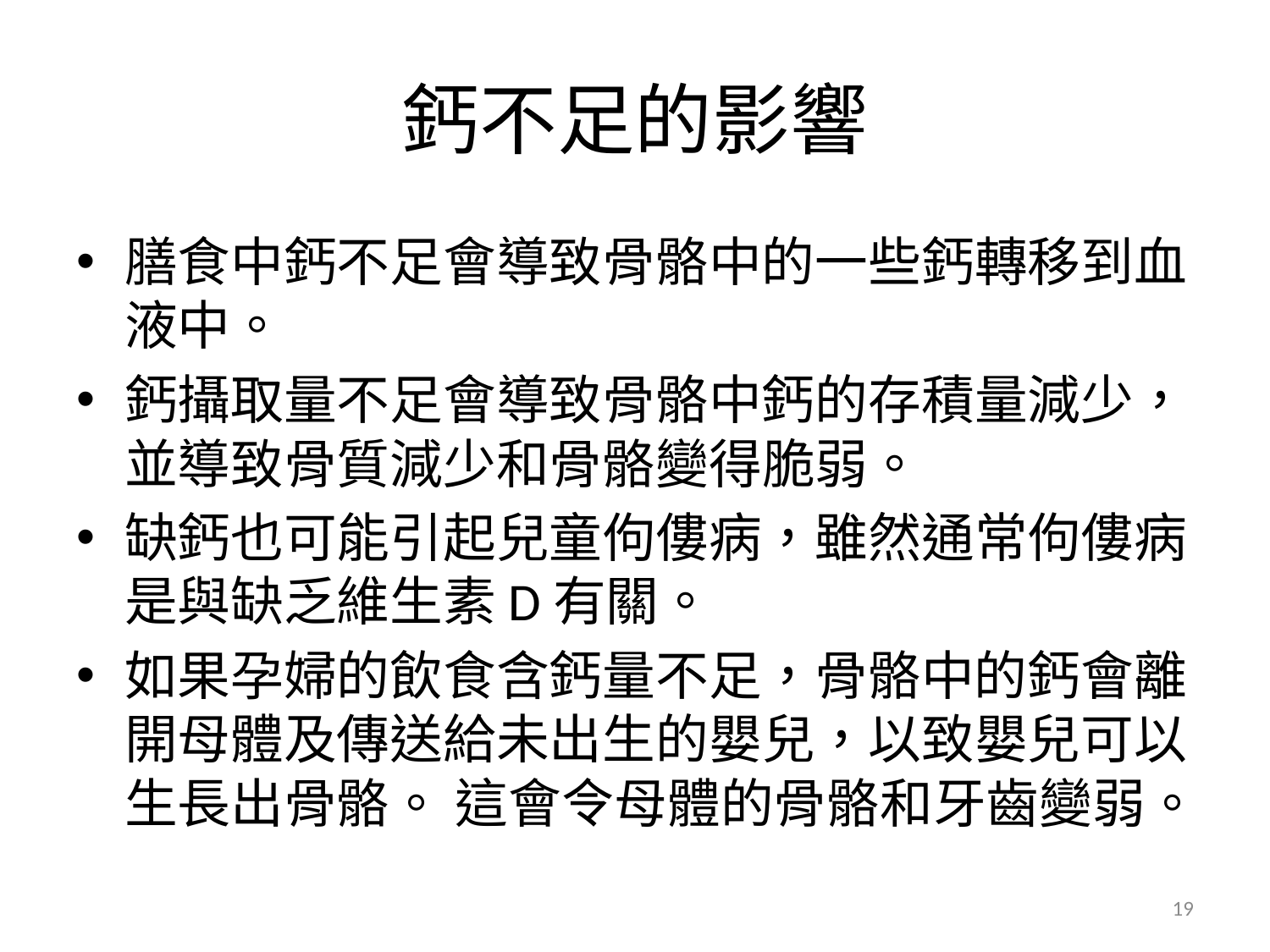

# 鈣不足的影響
膳食中鈣不足會導致骨骼中的一些鈣轉移到血液中。
鈣攝取量不足會導致骨骼中鈣的存積量減少，並導致骨質減少和骨骼變得脆弱。
缺鈣也可能引起兒童佝僂病，雖然通常佝僂病是與缺乏維生素D有關。
如果孕婦的飲食含鈣量不足，骨骼中的鈣會離開母體及傳送給未出生的嬰兒，以致嬰兒可以生長出骨骼。 這會令母體的骨骼和牙齒變弱。
19